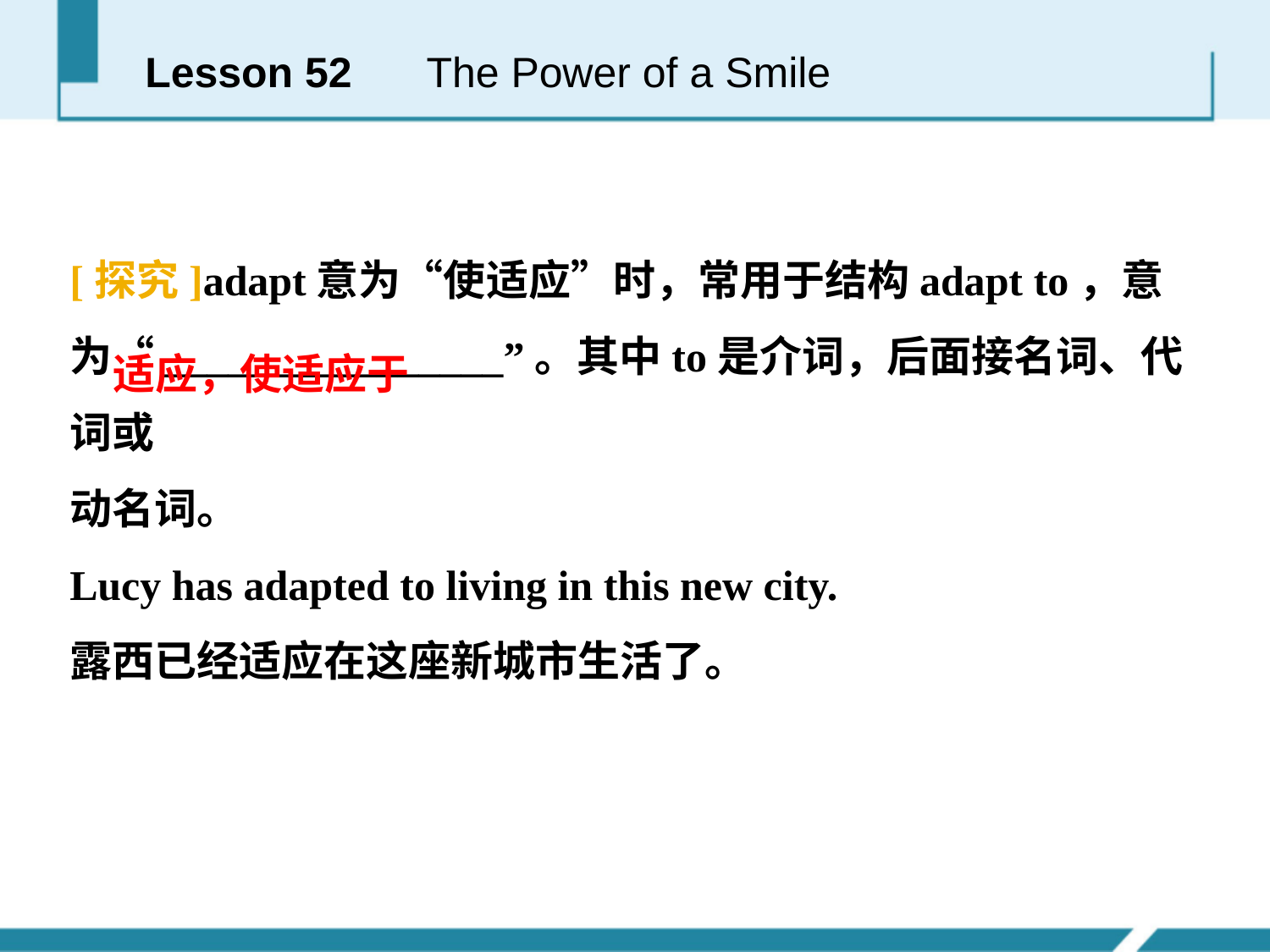

Lesson 52 　The Power of a Smile

[探究]adapt意为“使适应”时，常用于结构adapt to，意为“________________”。其中to是介词，后面接名词、代词或
动名词。
Lucy has adapted to living in this new city.
露西已经适应在这座新城市生活了。
适应，使适应于